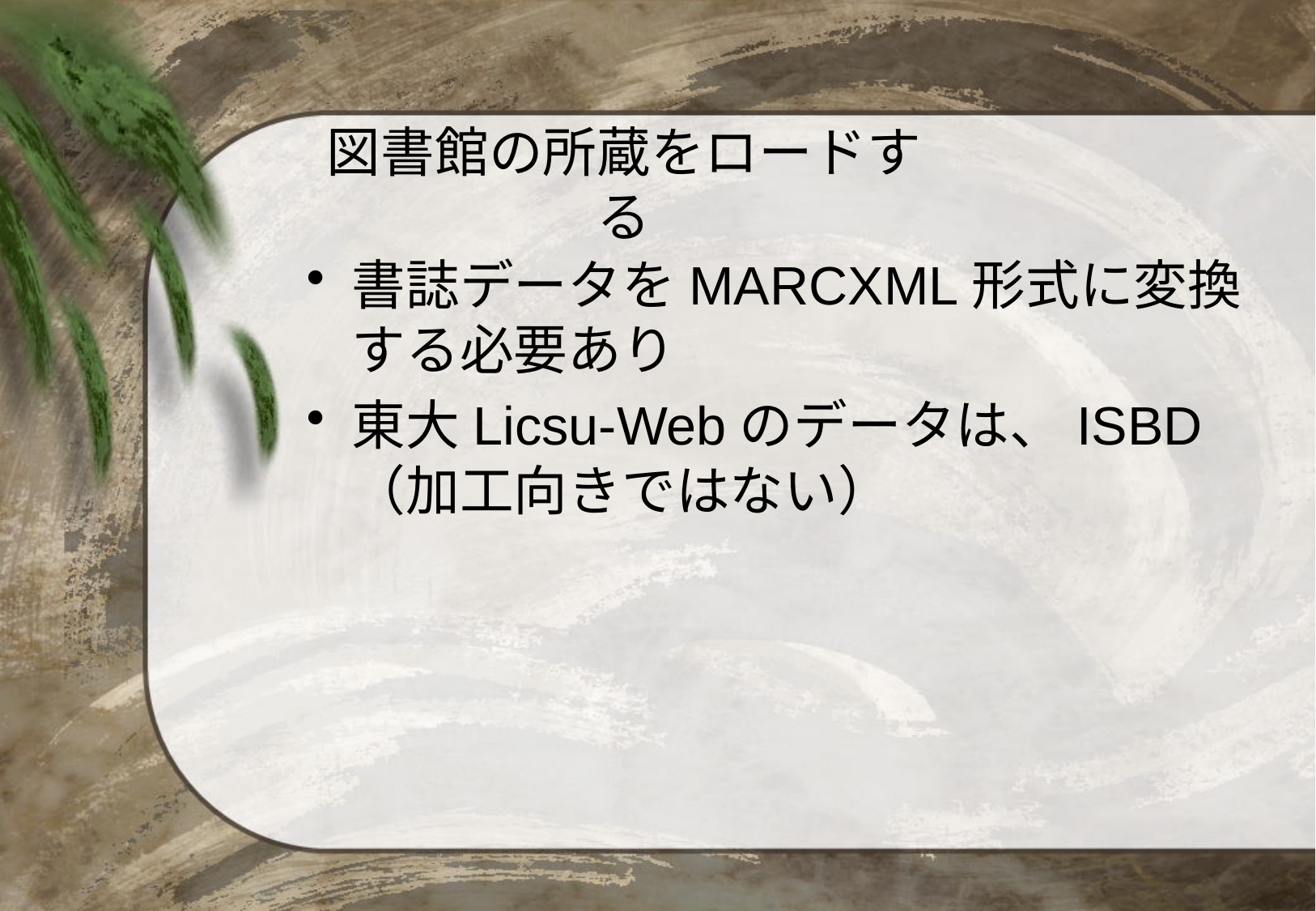

# 図書館の所蔵をロードする
書誌データをMARCXML形式に変換する必要あり
東大Licsu-Webのデータは、ISBD（加工向きではない）